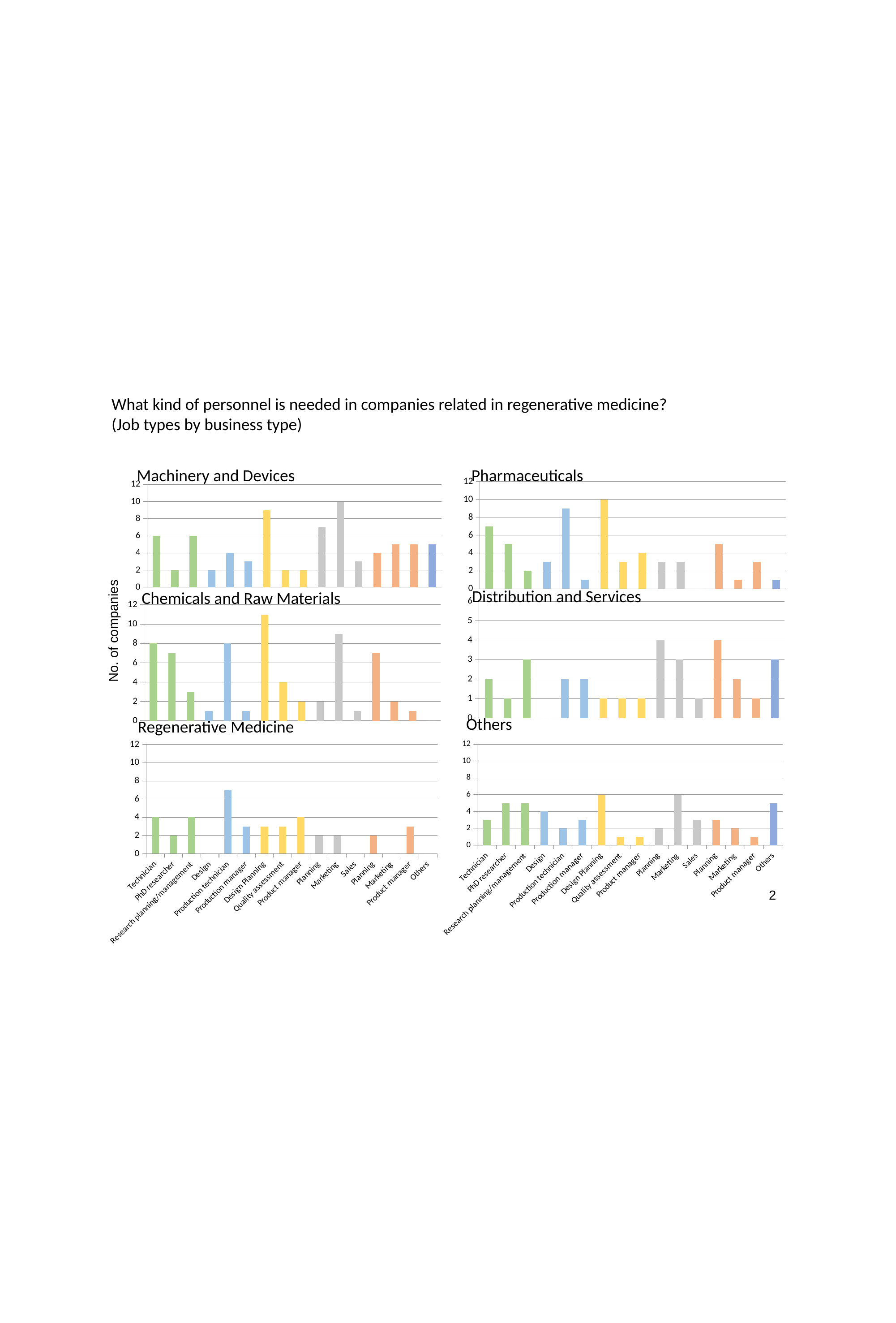

What kind of personnel is needed in companies related in regenerative medicine?
(Job types by business type)
Pharmaceuticals
Machinery and Devices

### Chart

| Category |  |
|---|---|
| テクニシャン | 7.0 |
| 博士研究員 | 5.0 |
| 研究企画・管理 | 2.0 |
| 設計 | 3.0 |
| 生産技術者 | 9.0 |
| 生産管理者 | 1.0 |
| 設計・企画 | 10.0 |
| 品質評価 | 3.0 |
| プロマネ | 4.0 |
| 企画 | 3.0 |
| マーケティング | 3.0 |
| 販売員 | 0.0 |
| 企画6 | 5.0 |
| マーケティング7 | 1.0 |
| プロマネ8 | 3.0 |
| ⑥その他 | 1.0 |

### Chart

| Category |  |
|---|---|
| Technician | 6.0 |
| PhD researcher | 2.0 |
| Research planning/management | 6.0 |
| Design | 2.0 |
| Production technician | 4.0 |
| Production manager | 3.0 |
| Design Planning | 9.0 |
| Quality assessment | 2.0 |
| Product manager | 2.0 |
| Planning | 7.0 |
| Marketing | 10.0 |
| Sales | 3.0 |
| Planning | 4.0 |
| Marketing | 5.0 |
| Product manager | 5.0 |
| Others | 5.0 |
Distribution and Services
Chemicals and Raw Materials

### Chart

| Category |  |
|---|---|
| Technician | 2.0 |
| PhD researcher | 1.0 |
| Research planning/management | 3.0 |
| Design | 0.0 |
| Production technician | 2.0 |
| Production manager | 2.0 |
| Design Planning | 1.0 |
| Quality assessment | 1.0 |
| Product manager | 1.0 |
| Planning | 4.0 |
| Marketing | 3.0 |
| Sales | 1.0 |
| Planning | 4.0 |
| Marketing | 2.0 |
| Product manager | 1.0 |
| Others | 3.0 |

### Chart

| Category |  |
|---|---|
| Technician | 8.0 |
| PhD researcher | 7.0 |
| Research planning/management | 3.0 |
| Design | 1.0 |
| Production technician | 8.0 |
| Production manager | 1.0 |
| Design Planning | 11.0 |
| Quality assessment | 4.0 |
| Product manager | 2.0 |
| Planning | 2.0 |
| Marketing | 9.0 |
| Sales | 1.0 |
| Planning | 7.0 |
| Marketing | 2.0 |
| Product manager | 1.0 |
| Others | 0.0 |
No. of companies
Others
Regenerative Medicine

### Chart

| Category |  |
|---|---|
| Technician | 4.0 |
| PhD researcher | 2.0 |
| Research planning/management | 4.0 |
| Design | 0.0 |
| Production technician | 7.0 |
| Production manager | 3.0 |
| Design Planning | 3.0 |
| Quality assessment | 3.0 |
| Product manager | 4.0 |
| Planning | 2.0 |
| Marketing | 2.0 |
| Sales | 0.0 |
| Planning | 2.0 |
| Marketing | 0.0 |
| Product manager | 3.0 |
| Others | 0.0 |

### Chart

| Category |  |
|---|---|
| Technician | 3.0 |
| PhD researcher | 5.0 |
| Research planning/management | 5.0 |
| Design | 4.0 |
| Production technician | 2.0 |
| Production manager | 3.0 |
| Design Planning | 6.0 |
| Quality assessment | 1.0 |
| Product manager | 1.0 |
| Planning | 2.0 |
| Marketing | 6.0 |
| Sales | 3.0 |
| Planning | 3.0 |
| Marketing | 2.0 |
| Product manager | 1.0 |
| Others | 5.0 |

2